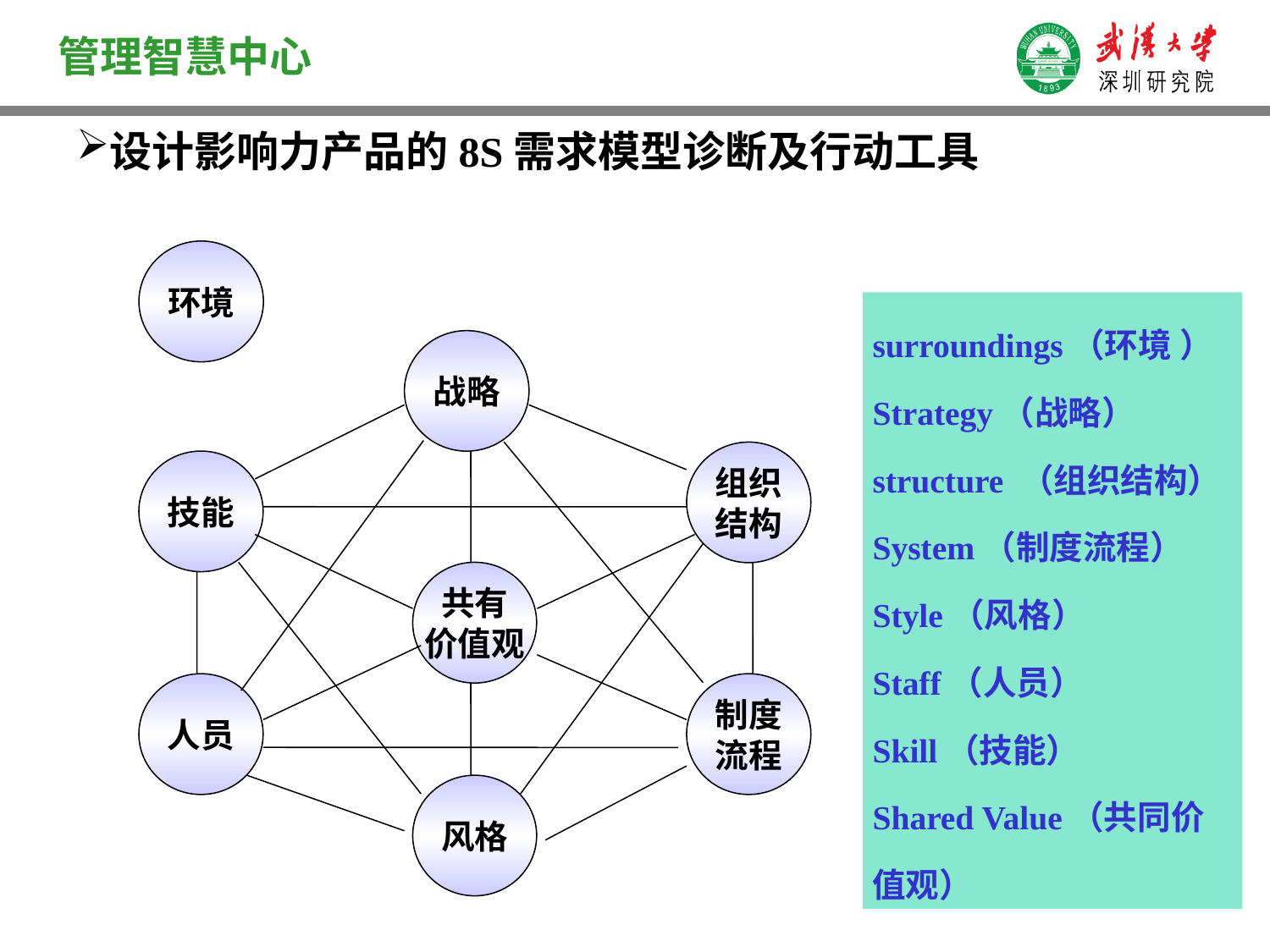

# 设计影响力产品的8S需求模型诊断及行动工具
环境
surroundings（环境 ）
Strategy（战略）
structure （组织结构）
System（制度流程）
Style（风格）
Staff（人员）
Skill（技能）
Shared Value（共同价值观）

战略

组织
结构
技能

共有
价值观

人员
制度
流程

风格